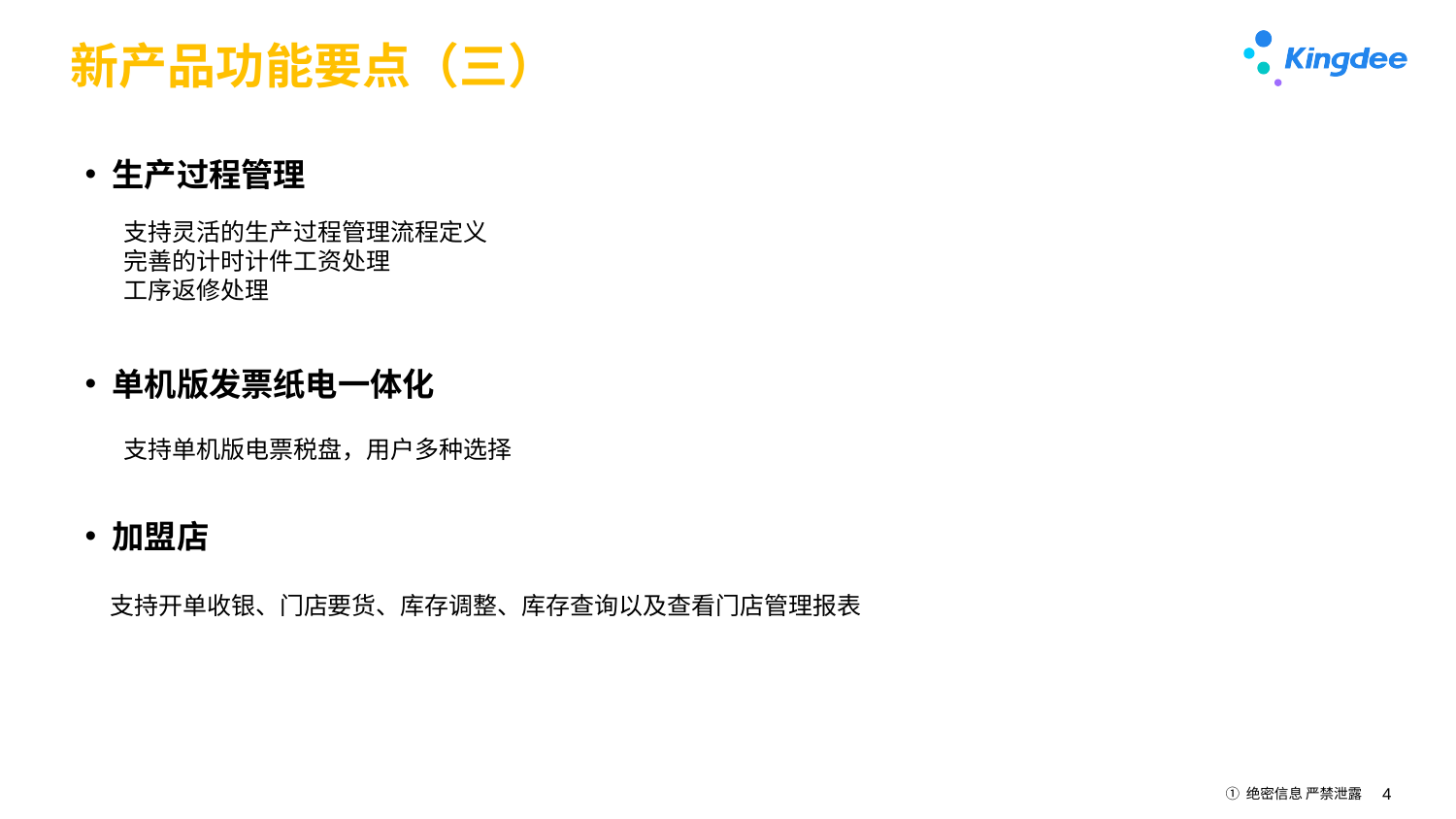

# 新产品功能要点（三）
生产过程管理
支持灵活的生产过程管理流程定义
完善的计时计件工资处理
工序返修处理
单机版发票纸电一体化
支持单机版电票税盘，用户多种选择
加盟店
支持开单收银、门店要货、库存调整、库存查询以及查看门店管理报表